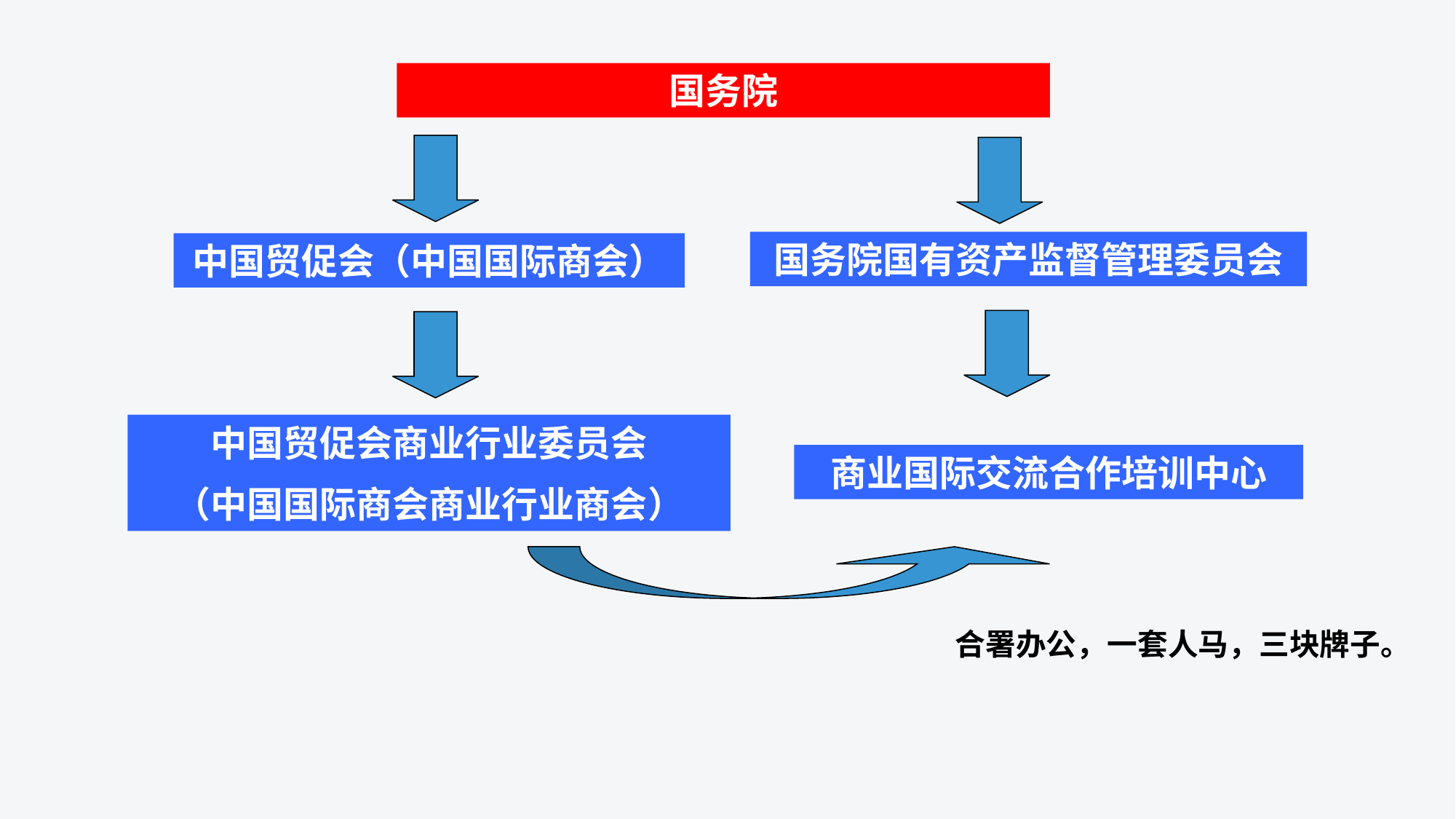

国务院

国务院国有资产监督管理委员会
中国贸促会（中国国际商会）

中国贸促会商业行业委员会
（中国国际商会商业行业商会）
商业国际交流合作培训中心

合署办公，一套人马，三块牌子。